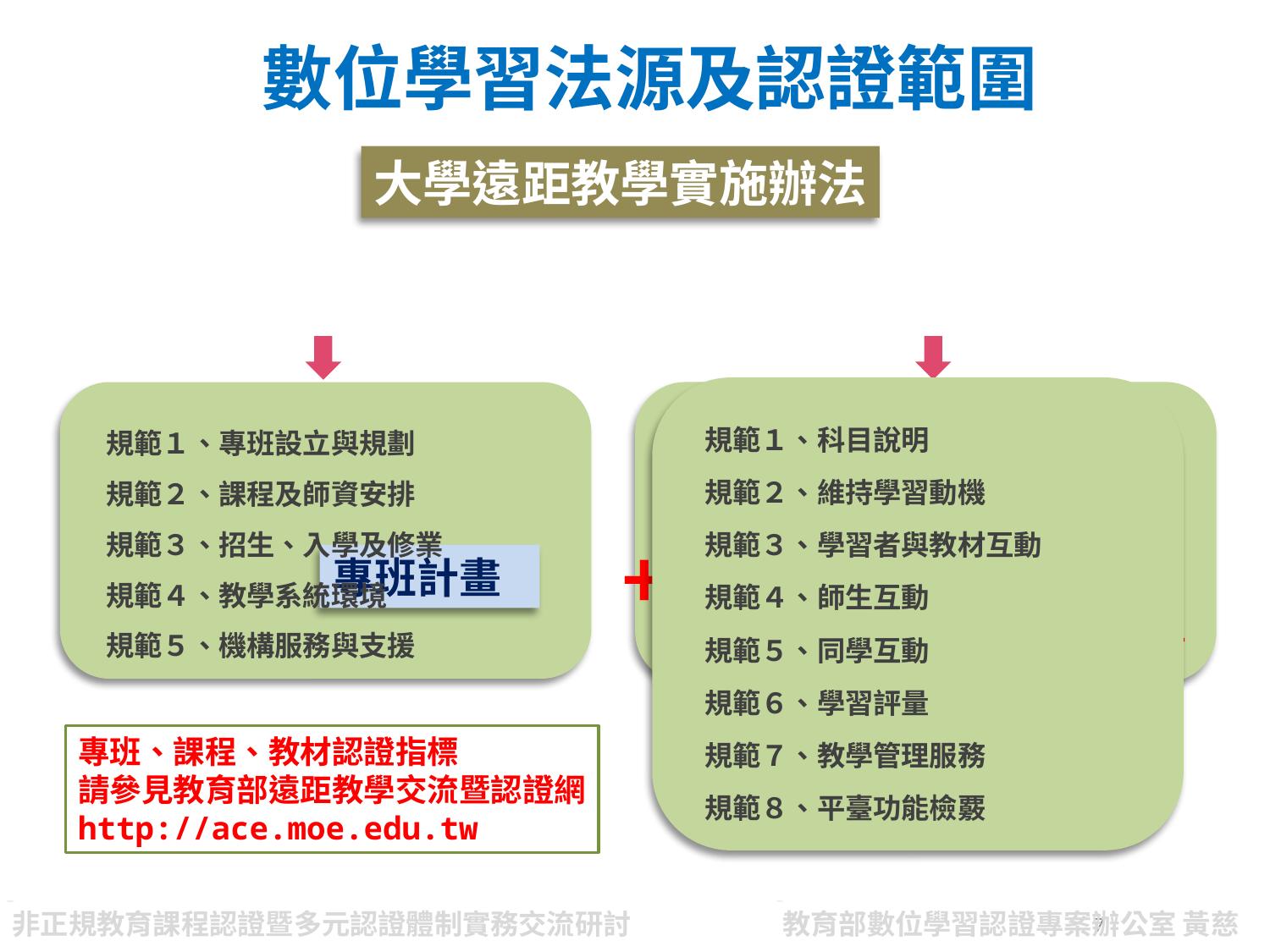

數位學習法源及認證範圍
大學遠距教學實施辦法

| 規範１、科目說明 |
| --- |
| 規範２、維持學習動機 |
| 規範３、學習者與教材互動 |
| 規範４、師生互動 |
| 規範５、同學互動 |
| 規範６、學習評量 |
| 規範７、教學管理服務 |
| 規範８、平臺功能檢覈 |
| 規範１、專班設立與規劃 |
| --- |
| 規範２、課程及師資安排 |
| 規範３、招生、入學及修業 |
| 規範４、教學系統環境 |
| 規範５、機構服務與支援 |
外加方式辦理：
1. 每學年核定開班總量十三班
2. 通過認證學分數應達畢業學分二分之一
納入方式辦理：
招生名額採納入學校招生總量內辦理
通過認證學分數應達畢業學分三分之一
+
課程認證
專班計畫
專班、課程、教材認證指標
請參見教育部遠距教學交流暨認證網
http://ace.moe.edu.tw
7
非正規教育課程認證暨多元認證體制實務交流研討
教育部數位學習認證專案辦公室 黃慈